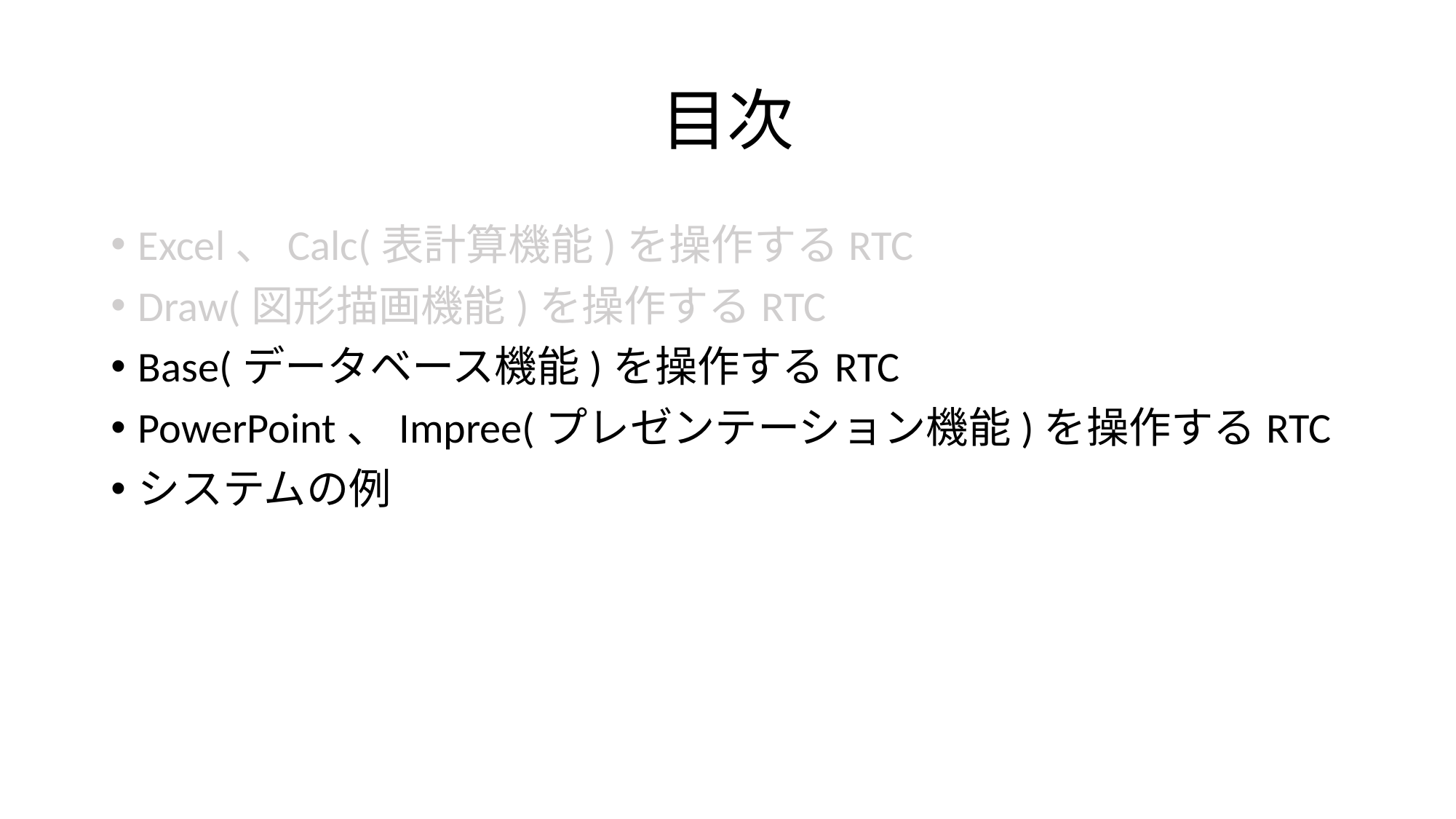

# 目次
Excel、Calc(表計算機能)を操作するRTC
Draw(図形描画機能)を操作するRTC
Base(データベース機能)を操作するRTC
PowerPoint、Impree(プレゼンテーション機能)を操作するRTC
システムの例